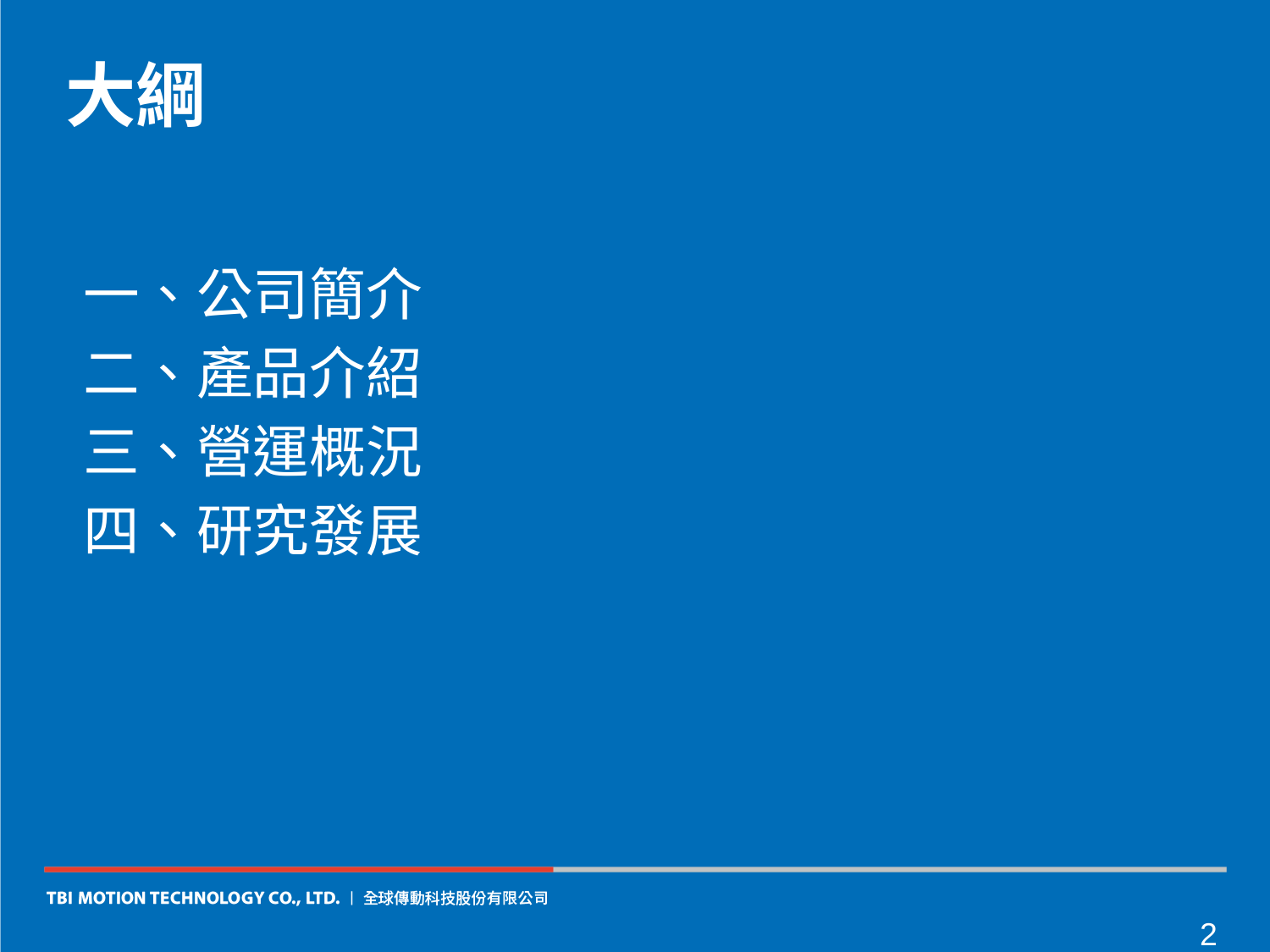

# 大綱
一、公司簡介
二、產品介紹
三、營運概況
四、研究發展
2